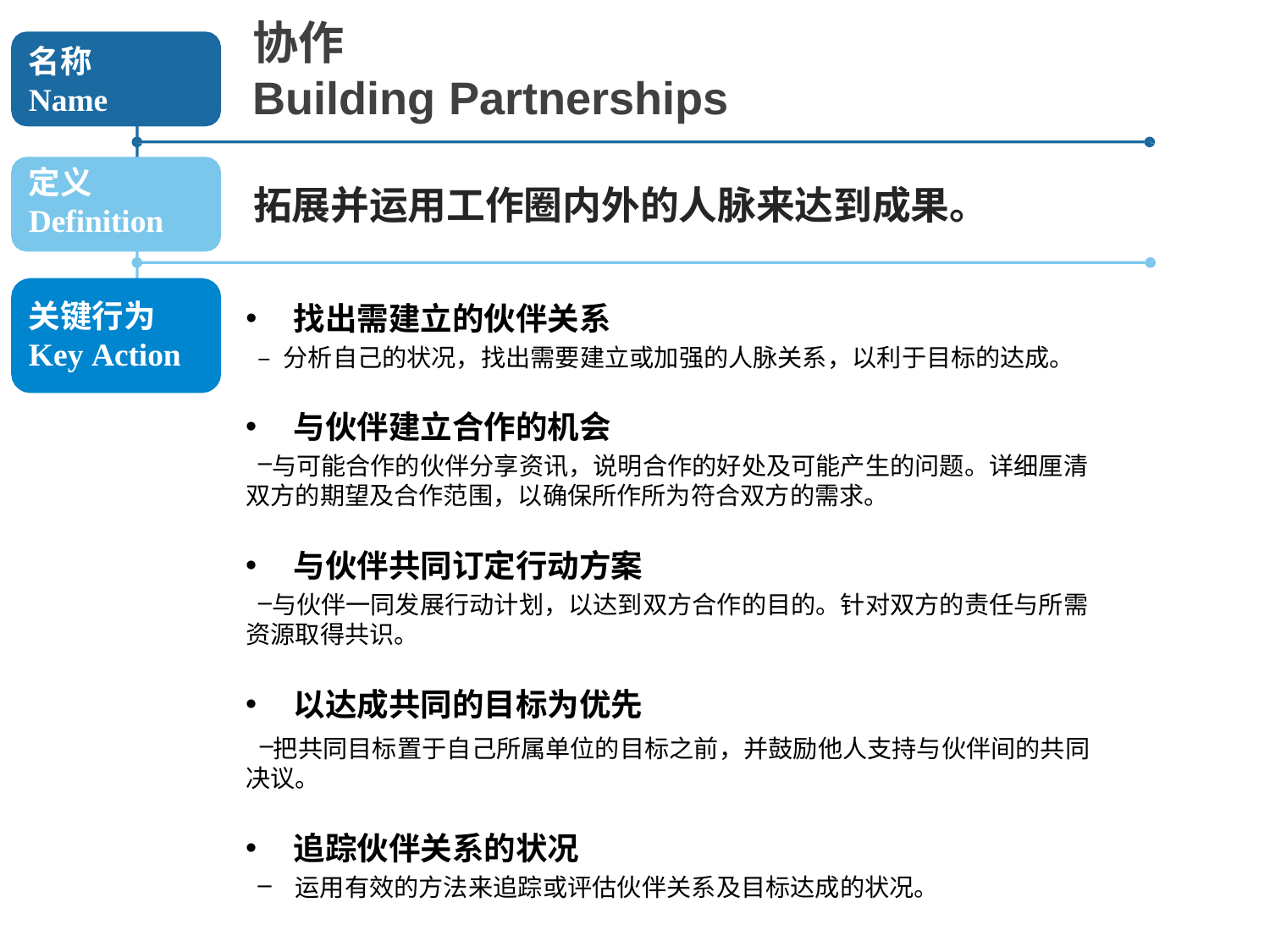

协作
Building Partnerships

名称
Name

定义
Definition
拓展并运用工作圈内外的人脉来达到成果。

关键行为
Key Action
找出需建立的伙伴关系
– 分析自己的状况，找出需要建立或加强的人脉关系，以利于目标的达成。
与伙伴建立合作的机会
与可能合作的伙伴分享资讯，说明合作的好处及可能产生的问题。详细厘清 双方的期望及合作范围，以确保所作所为符合双方的需求。

与伙伴共同订定行动方案
与伙伴一同发展行动计划，以达到双方合作的目的。针对双方的责任与所需 资源取得共识。

以达成共同的目标为优先
把共同目标置于自己所属单位的目标之前，并鼓励他人支持与伙伴间的共同 决议。

追踪伙伴关系的状况
运用有效的方法来追踪或评估伙伴关系及目标达成的状况。